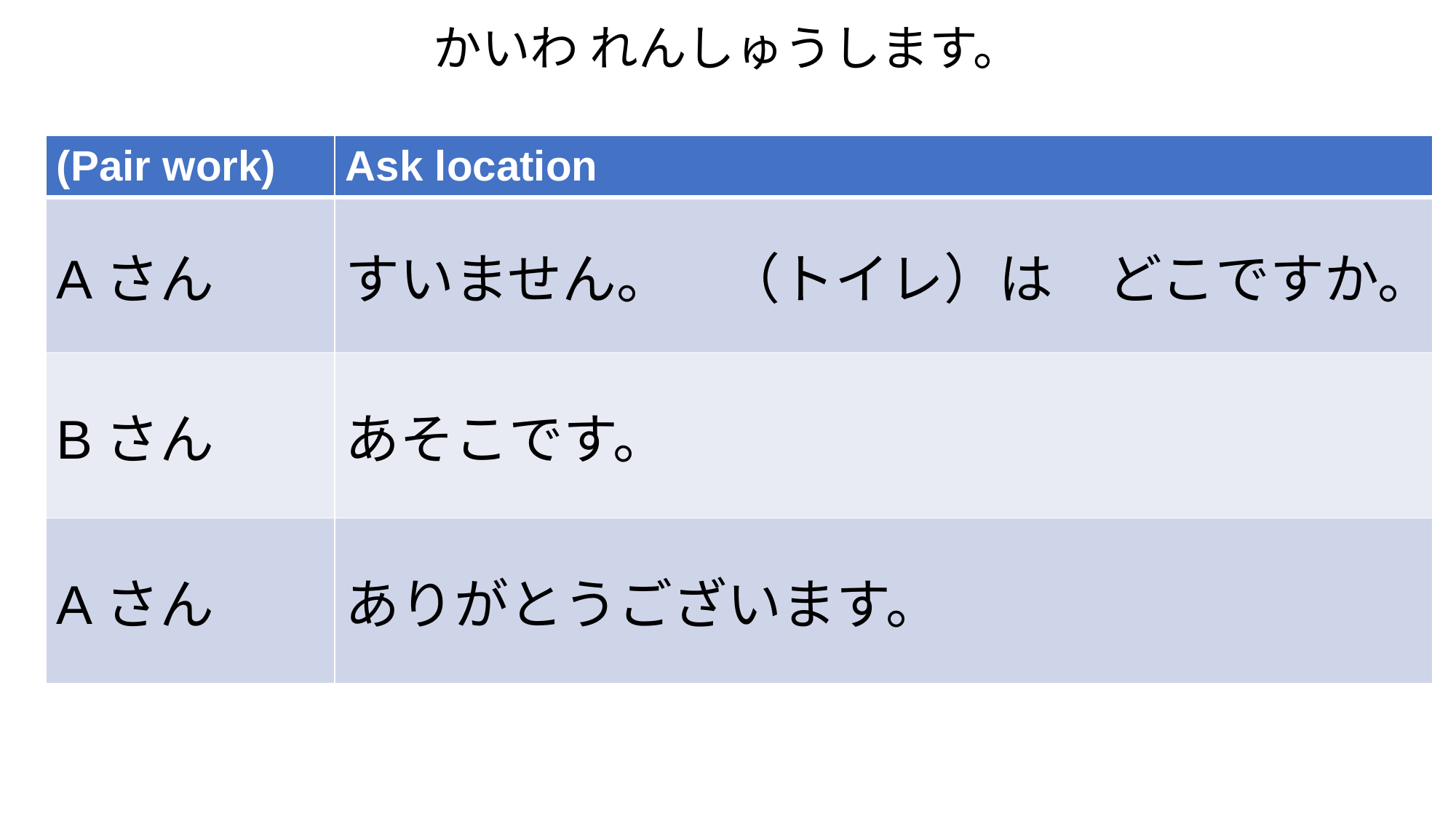

# かいわ れんしゅうします。
| (Pair work) | Ask location |
| --- | --- |
| Aさん | すいません。　（トイレ）は　どこですか。 |
| Bさん | あそこです。 |
| Aさん | ありがとうございます。 |